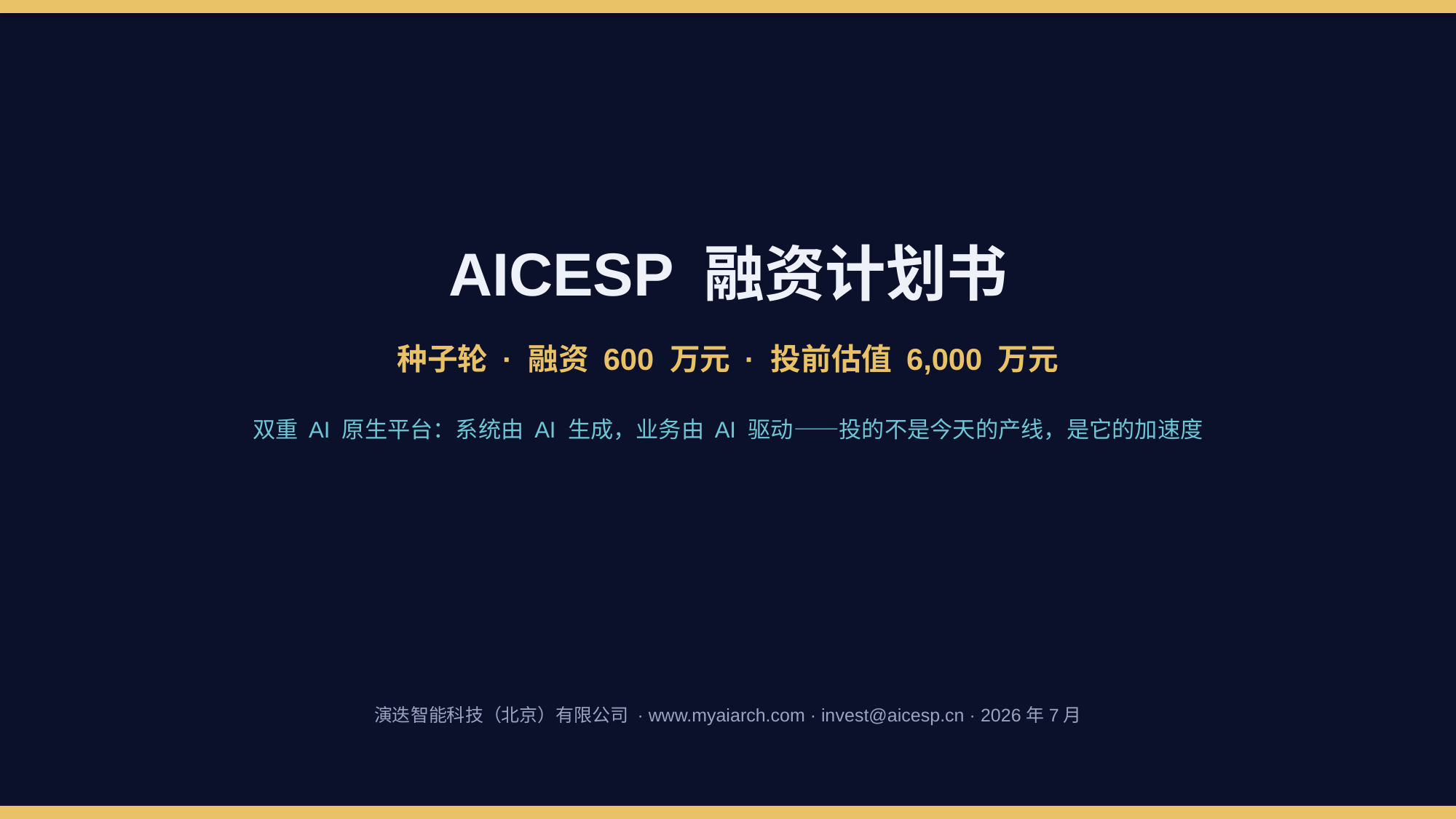

AICESP 融资计划书
种子轮 · 融资 600 万元 · 投前估值 6,000 万元
双重 AI 原生平台：系统由 AI 生成，业务由 AI 驱动——投的不是今天的产线，是它的加速度
演迭智能科技（北京）有限公司 · www.myaiarch.com · invest@aicesp.cn · 2026年7月